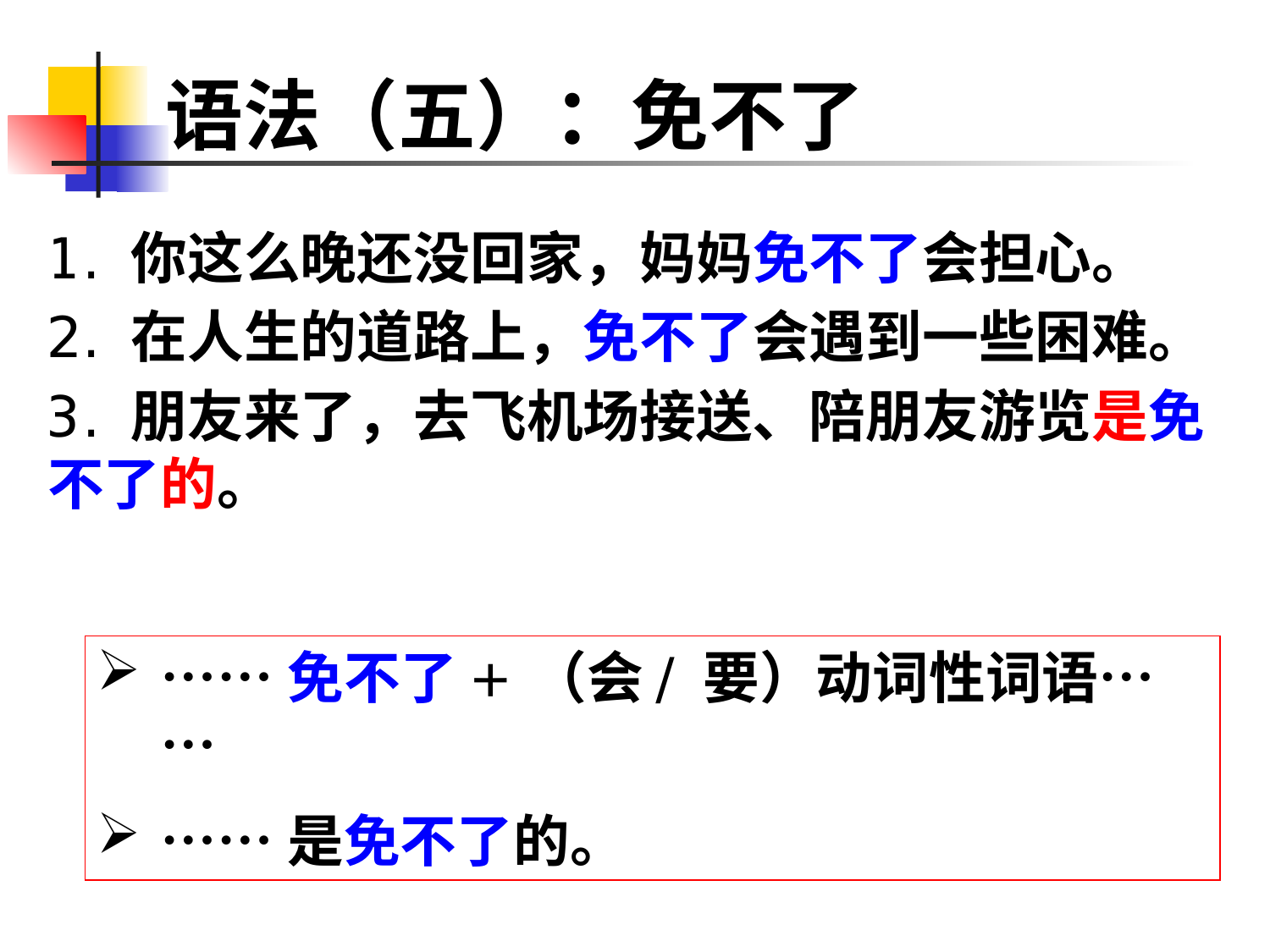

# 语法（五）：免不了
1. 你这么晚还没回家，妈妈免不了会担心。
2. 在人生的道路上，免不了会遇到一些困难。
3. 朋友来了，去飞机场接送、陪朋友游览是免不了的。

……免不了+（会/要）动词性词语……
……是免不了的。